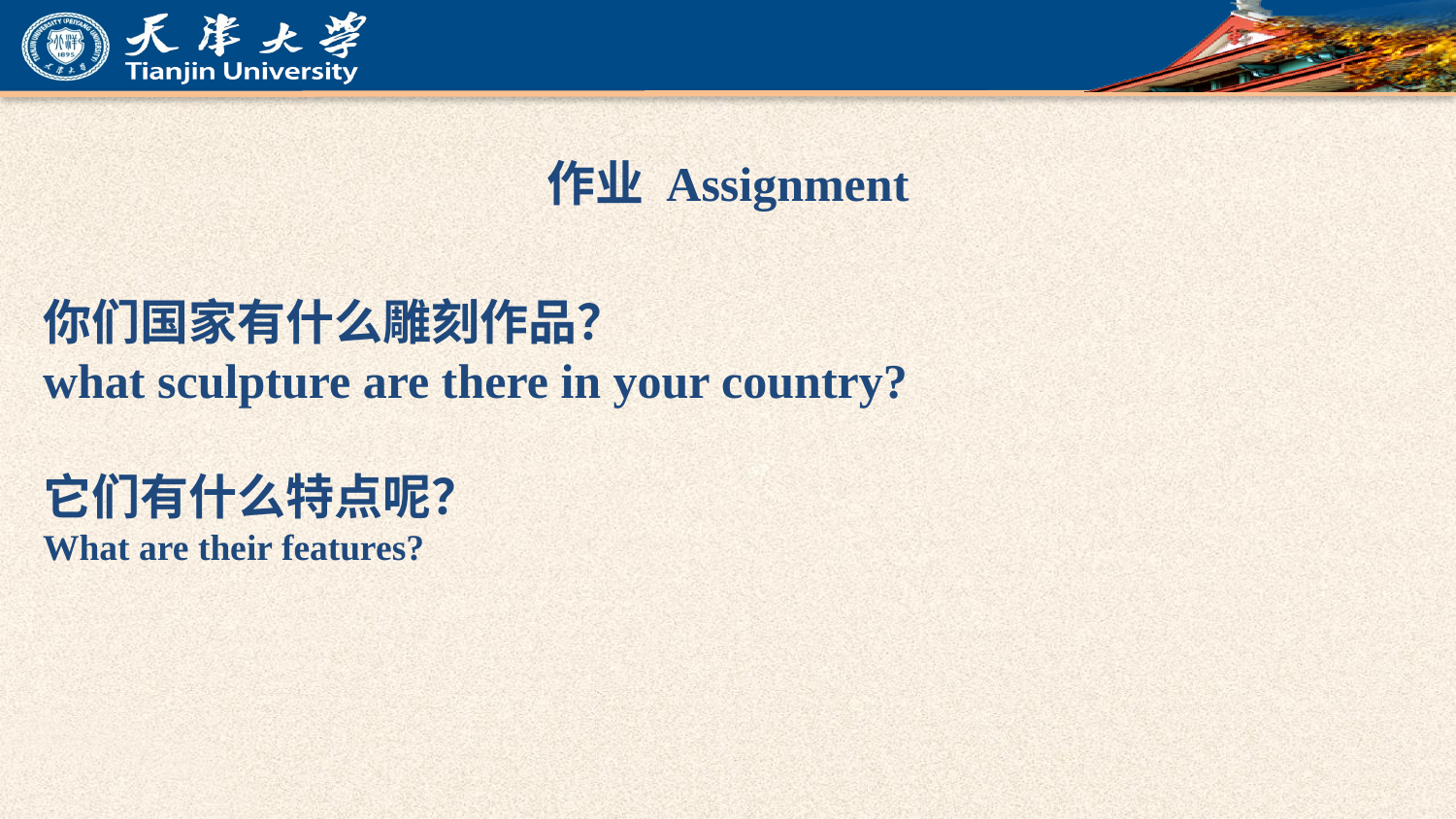

# 作业 Assignment
你们国家有什么雕刻作品？
what sculpture are there in your country?

它们有什么特点呢？
What are their features?